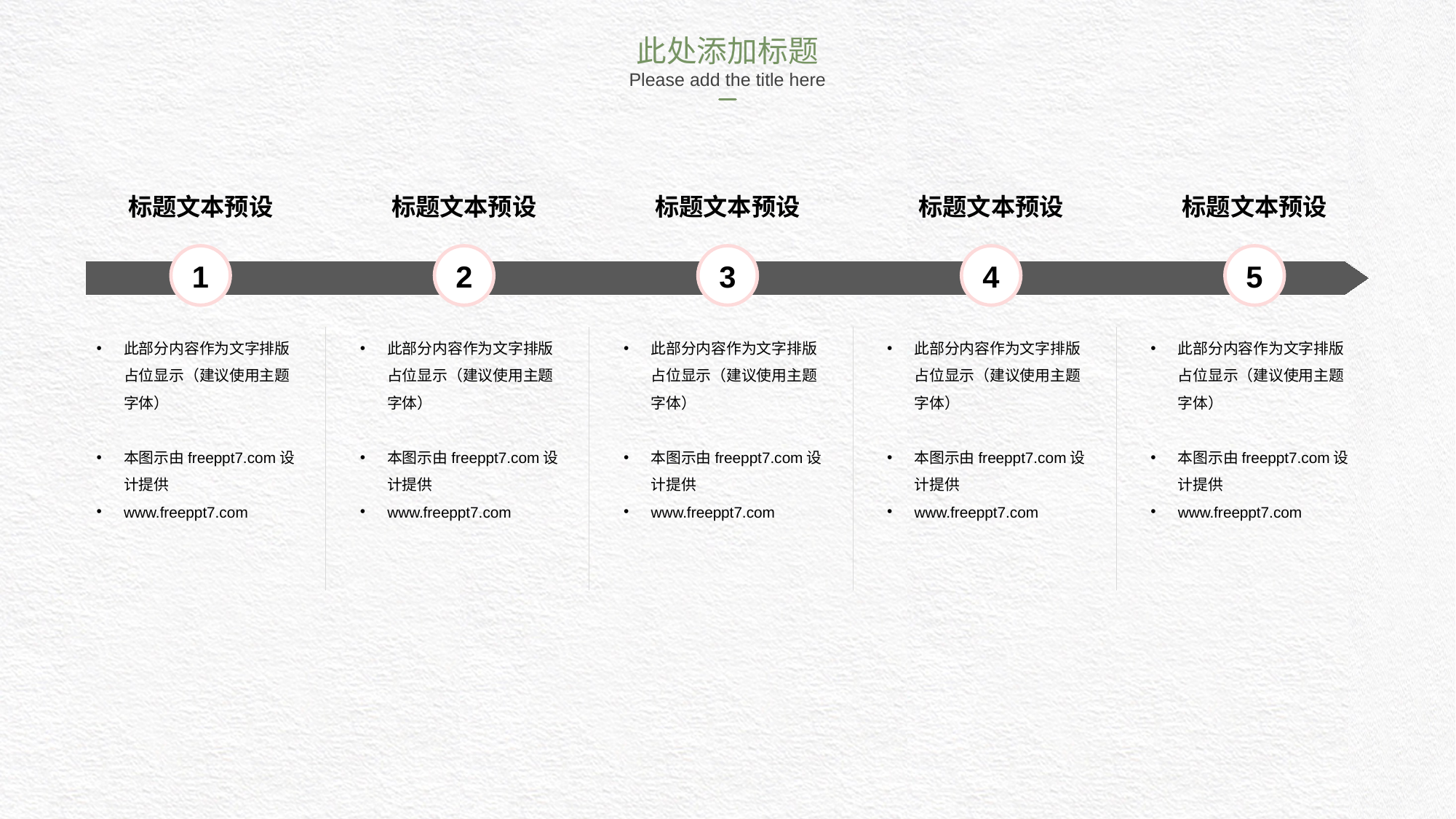

此处添加标题
Please add the title here
标题文本预设
1
此部分内容作为文字排版占位显示（建议使用主题字体）

本图示由freeppt7.com设计提供
www.freeppt7.com
标题文本预设
2
此部分内容作为文字排版占位显示（建议使用主题字体）

本图示由freeppt7.com设计提供
www.freeppt7.com
标题文本预设
3
此部分内容作为文字排版占位显示（建议使用主题字体）

本图示由freeppt7.com设计提供
www.freeppt7.com
标题文本预设
4
此部分内容作为文字排版占位显示（建议使用主题字体）

本图示由freeppt7.com设计提供
www.freeppt7.com
标题文本预设
5
此部分内容作为文字排版占位显示（建议使用主题字体）

本图示由freeppt7.com设计提供
www.freeppt7.com